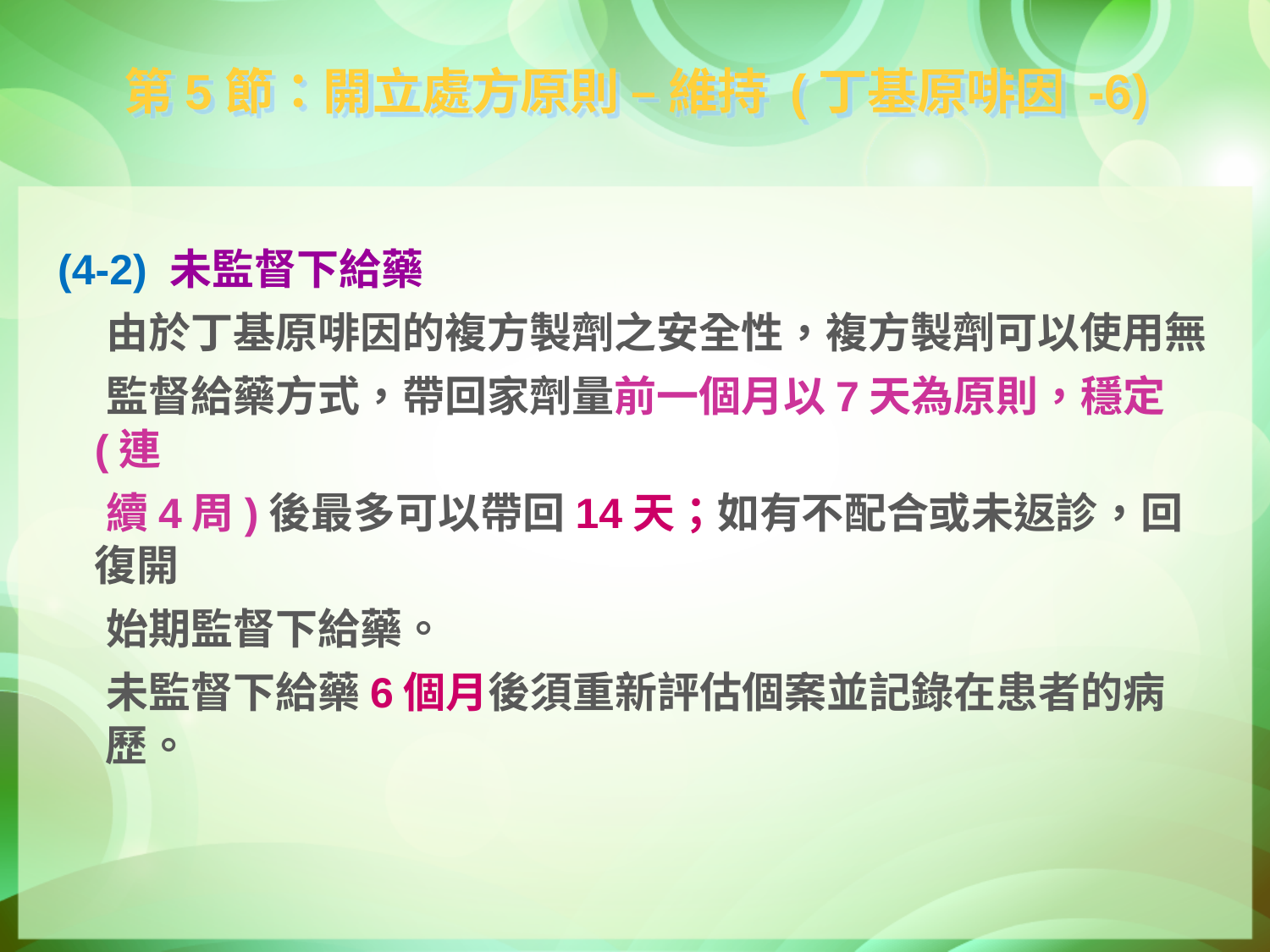

第5節：開立處方原則 – 維持 (丁基原啡因 -6)
(4-2) 未監督下給藥
    由於丁基原啡因的複方製劑之安全性，複方製劑可以使用無
    監督給藥方式，帶回家劑量前一個月以7天為原則，穩定(連
    續4周)後最多可以帶回14天；如有不配合或未返診，回復開
    始期監督下給藥。
    未監督下給藥6個月後須重新評估個案並記錄在患者的病歷。